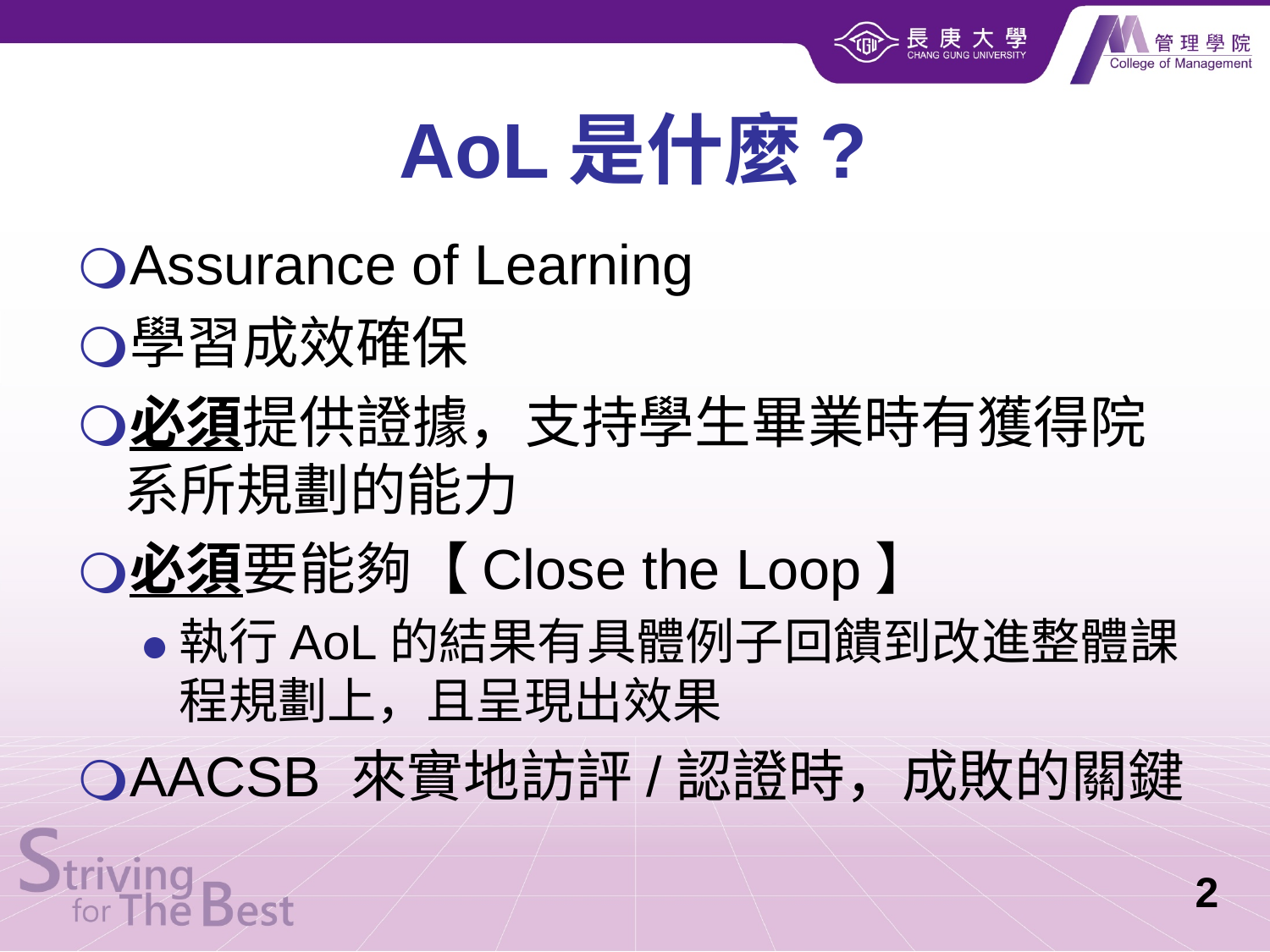

AoL是什麼?
Assurance of Learning
學習成效確保
必須提供證據，支持學生畢業時有獲得院系所規劃的能力
必須要能夠【Close the Loop】
執行AoL的結果有具體例子回饋到改進整體課程規劃上，且呈現出效果
AACSB 來實地訪評/認證時，成敗的關鍵
2